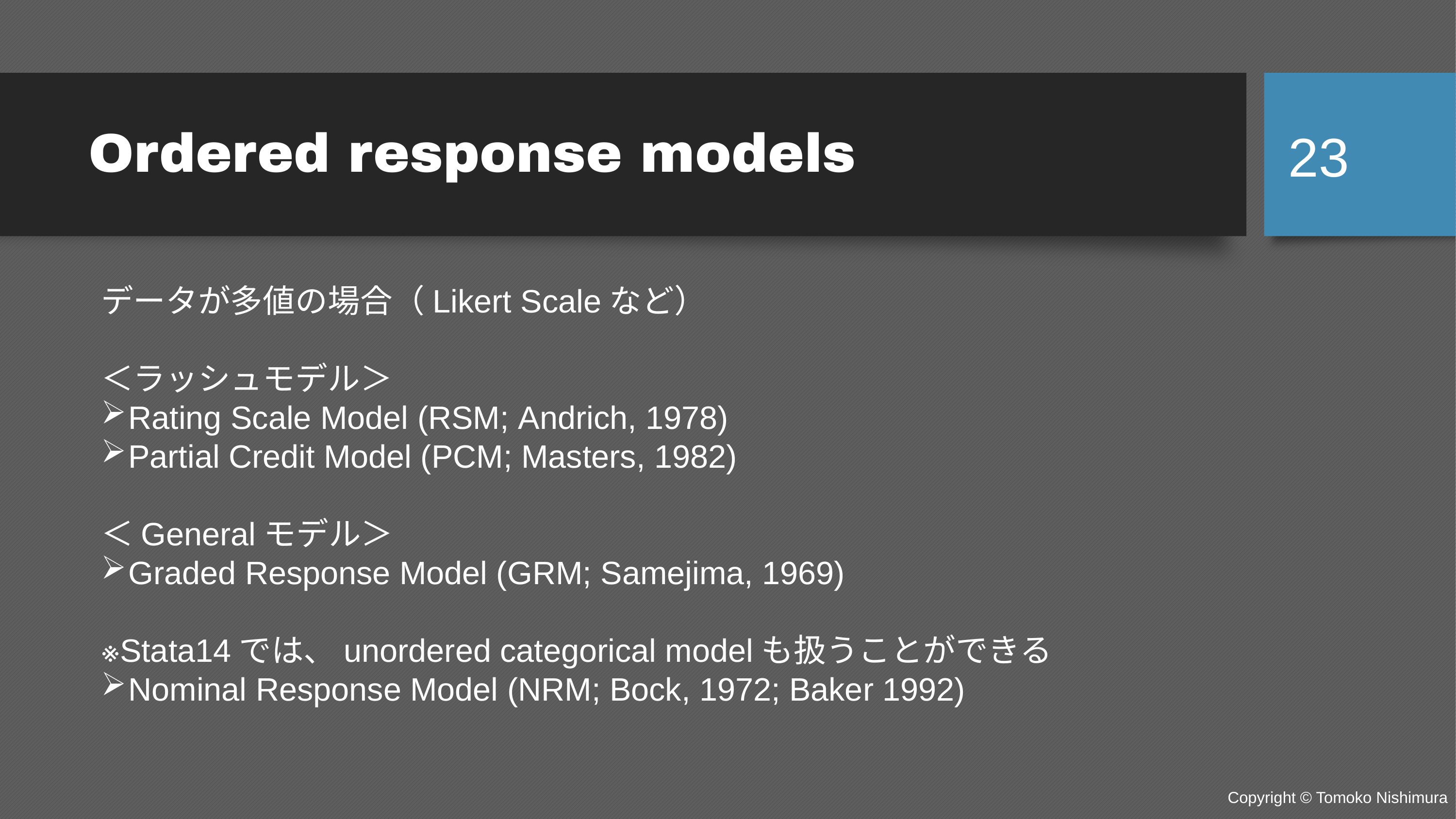

23
# Ordered response models
データが多値の場合（Likert Scaleなど）

＜ラッシュモデル＞
Rating Scale Model (RSM; Andrich, 1978)
Partial Credit Model (PCM; Masters, 1982)

＜Generalモデル＞
Graded Response Model (GRM; Samejima, 1969)

※Stata14では、unordered categorical modelも扱うことができる
Nominal Response Model (NRM; Bock, 1972; Baker 1992)
Copyright © Tomoko Nishimura